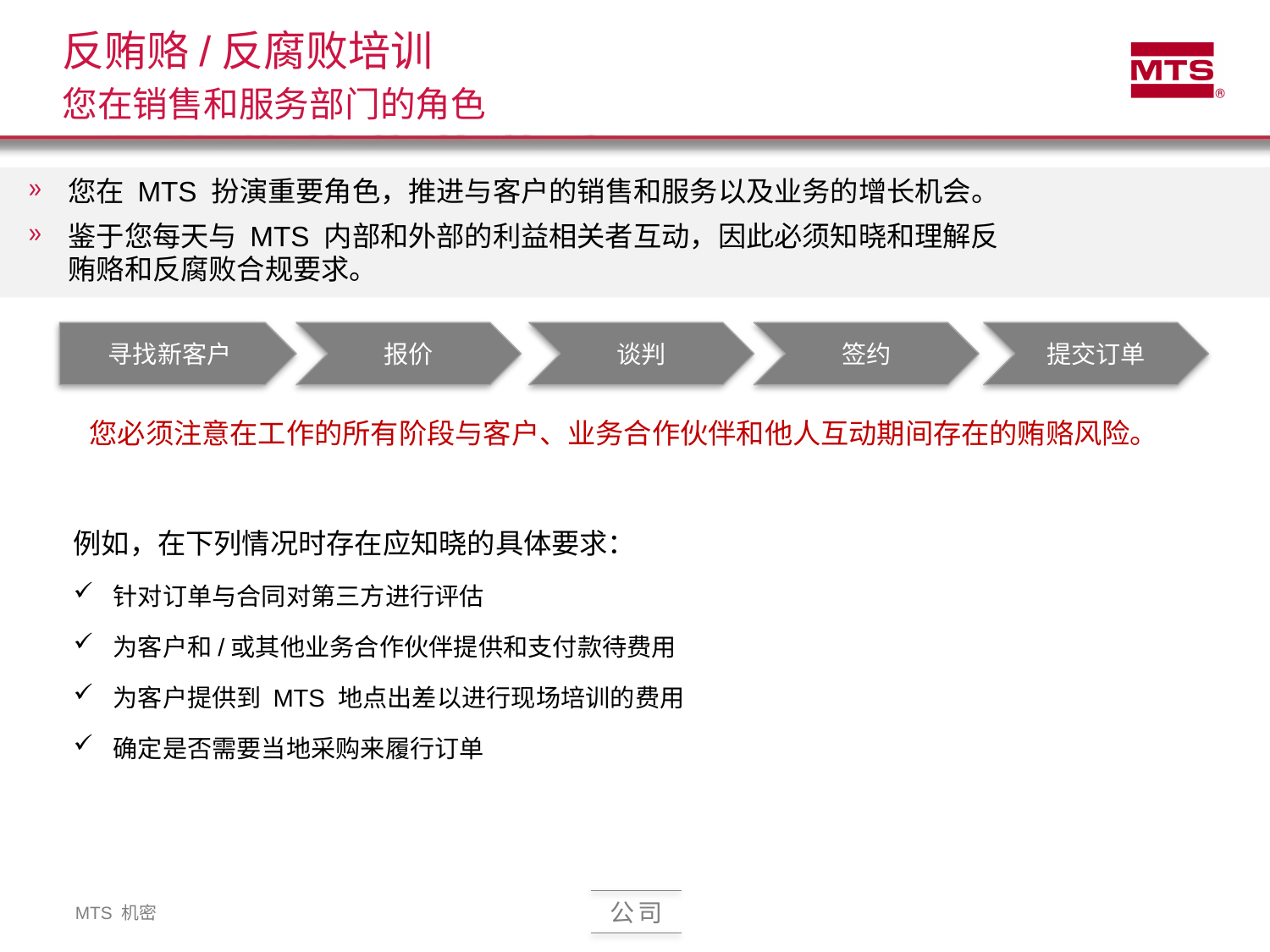

反贿赂/反腐败培训
您在销售和服务部门的角色
您在 MTS 扮演重要角色，推进与客户的销售和服务以及业务的增长机会。
鉴于您每天与 MTS 内部和外部的利益相关者互动，因此必须知晓和理解反
贿赂和反腐败合规要求。
寻找新客户
报价
谈判
签约
提交订单
您必须注意在工作的所有阶段与客户、业务合作伙伴和他人互动期间存在的贿赂风险。
例如，在下列情况时存在应知晓的具体要求：
针对订单与合同对第三方进行评估
为客户和/或其他业务合作伙伴提供和支付款待费用
为客户提供到 MTS 地点出差以进行现场培训的费用
确定是否需要当地采购来履行订单